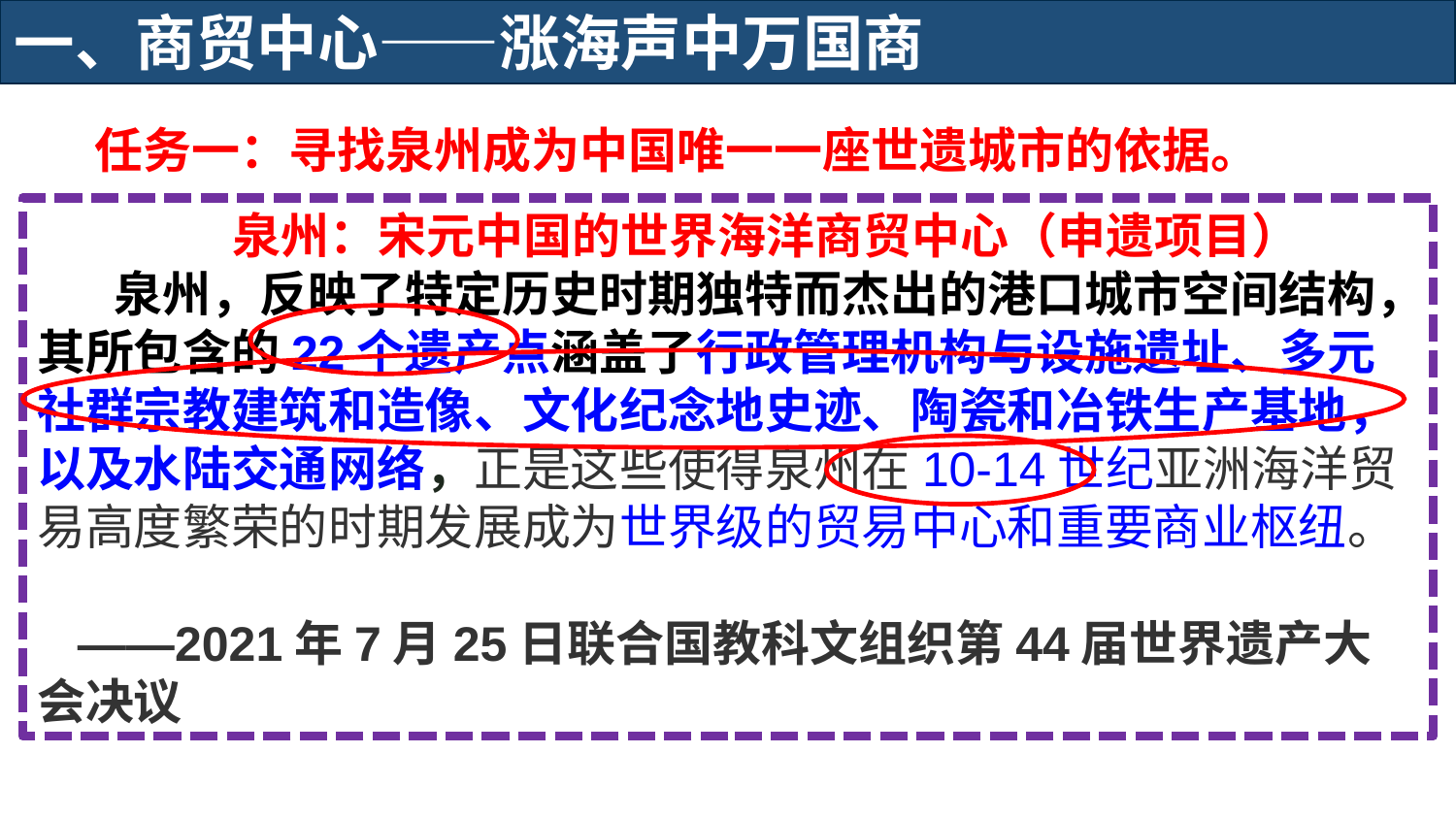

一、商贸中心——涨海声中万国商
任务一：寻找泉州成为中国唯一一座世遗城市的依据。
      泉州：宋元中国的世界海洋商贸中心（申遗项目）
      泉州，反映了特定历史时期独特而杰出的港口城市空间结构，其所包含的22个遗产点涵盖了行政管理机构与设施遗址、多元社群宗教建筑和造像、文化纪念地史迹、陶瓷和冶铁生产基地，以及水陆交通网络，正是这些使得泉州在10-14世纪亚洲海洋贸易高度繁荣的时期发展成为世界级的贸易中心和重要商业枢纽。
   ——2021年7月25日联合国教科文组织第44届世界遗产大会决议